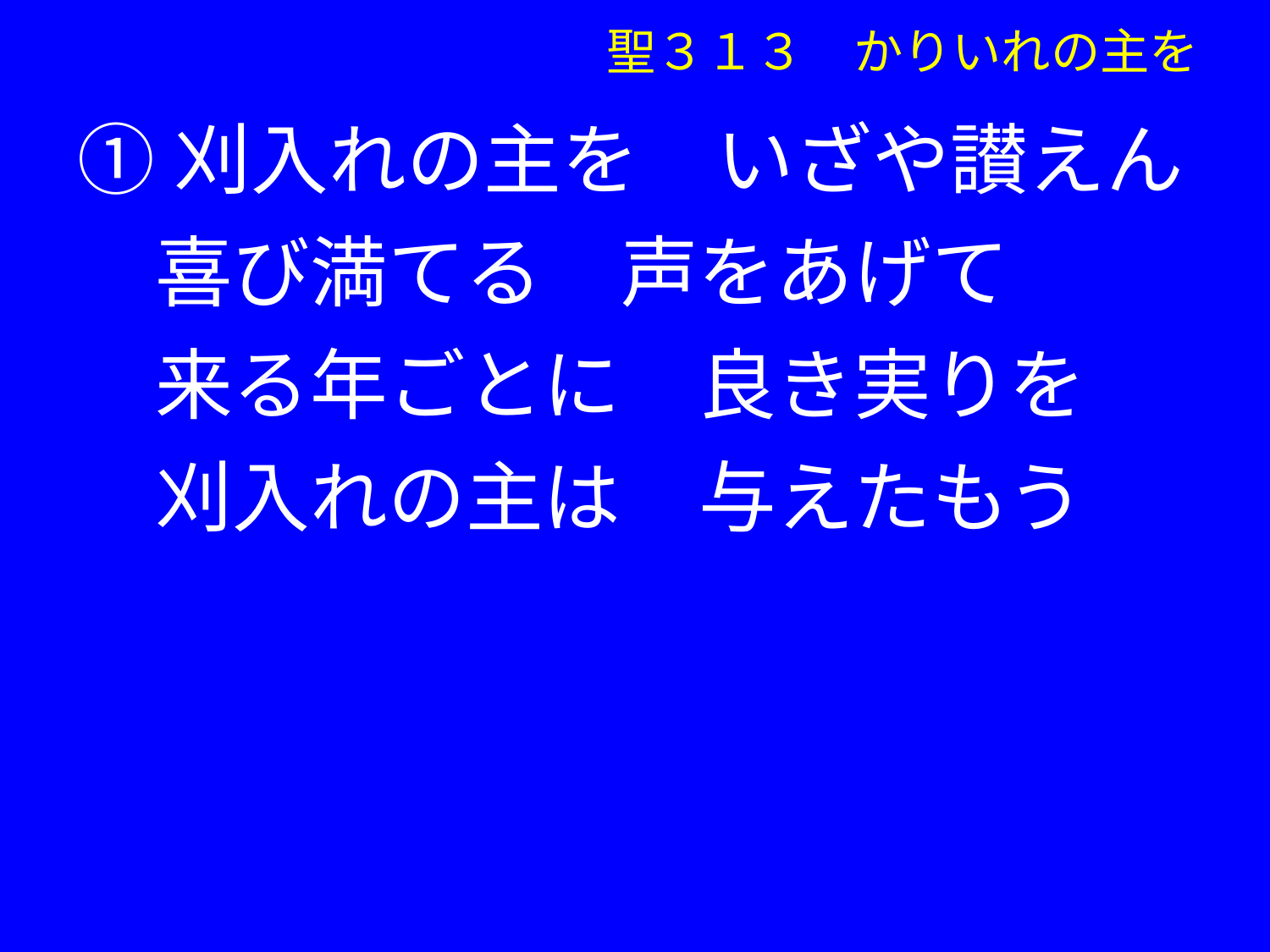

聖３１３　かりいれの主を
①刈入れの主を　いざや讃えん
　喜び満てる　声をあげて
　来る年ごとに　良き実りを
　刈入れの主は　与えたもう